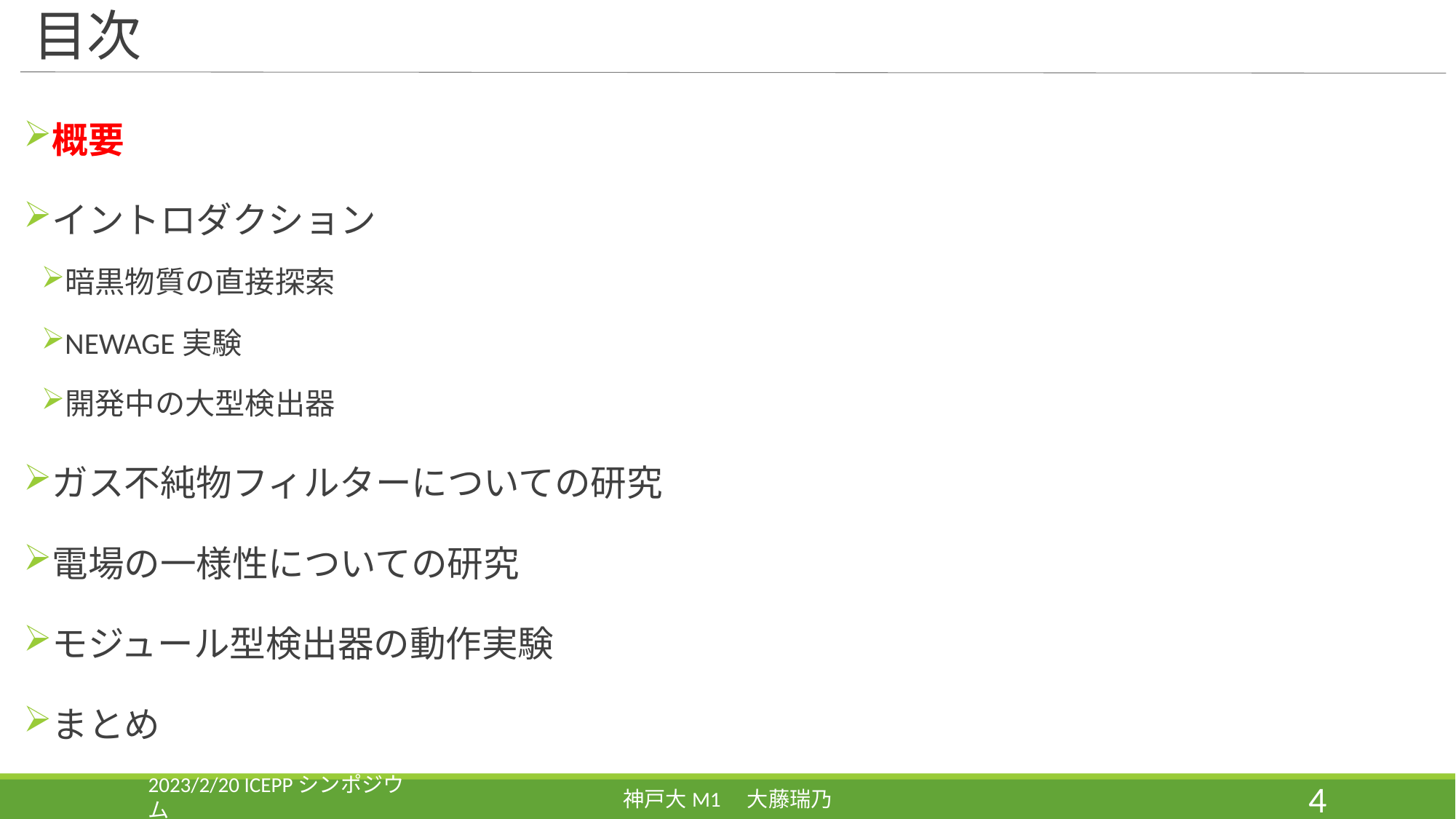

# 目次
概要
イントロダクション
暗黒物質の直接探索
NEWAGE実験
開発中の大型検出器
ガス不純物フィルターについての研究
電場の一様性についての研究
モジュール型検出器の動作実験
まとめ
2023/2/20 ICEPPシンポジウム
神戸大M1　大藤瑞乃
4